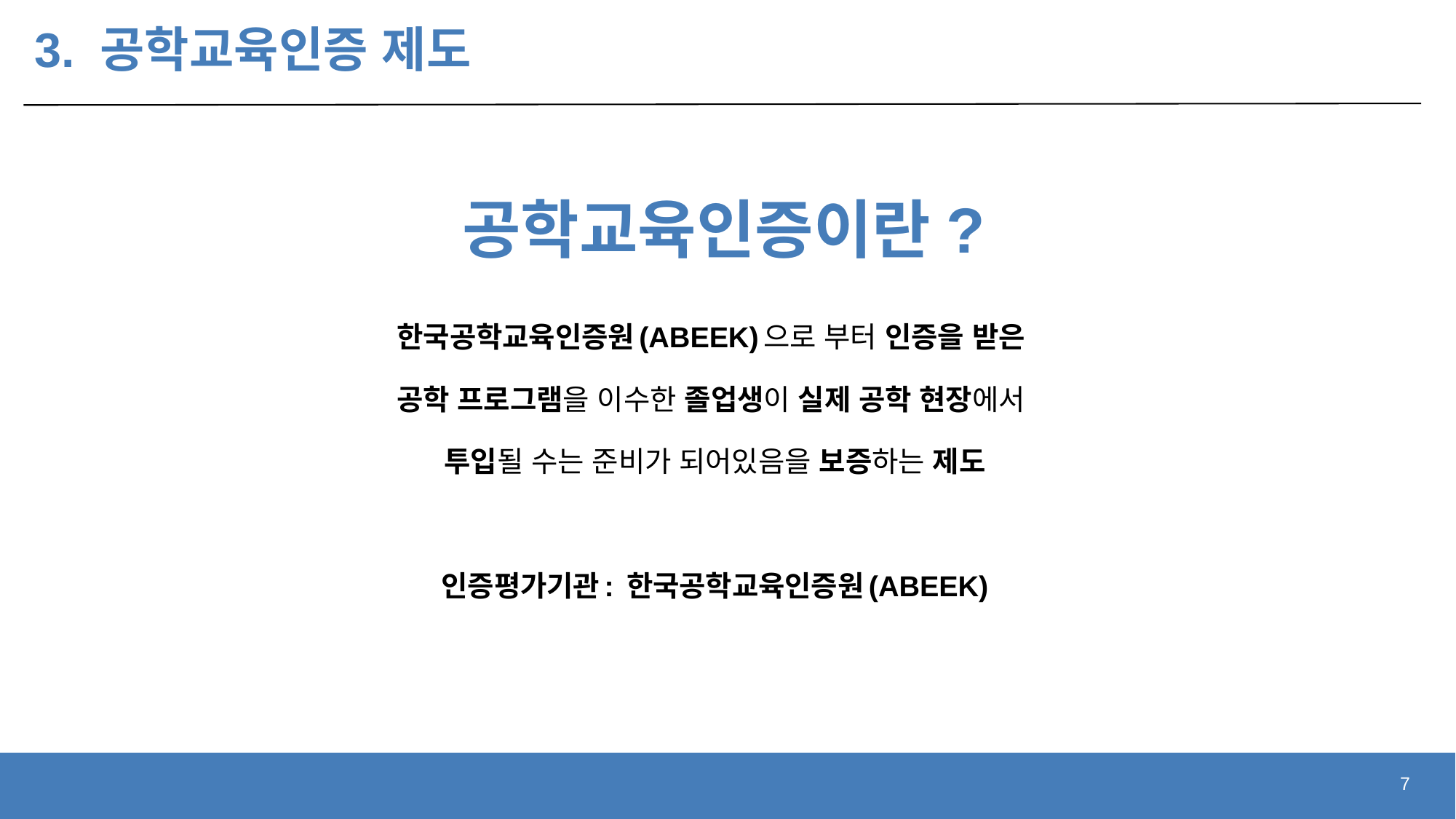

# 3. 공학교육인증 제도
 공학교육인증이란?
한국공학교육인증원(ABEEK)으로 부터 인증을 받은
공학 프로그램을 이수한 졸업생이 실제 공학 현장에서
투입될 수는 준비가 되어있음을 보증하는 제도

인증평가기관: 한국공학교육인증원(ABEEK)
7